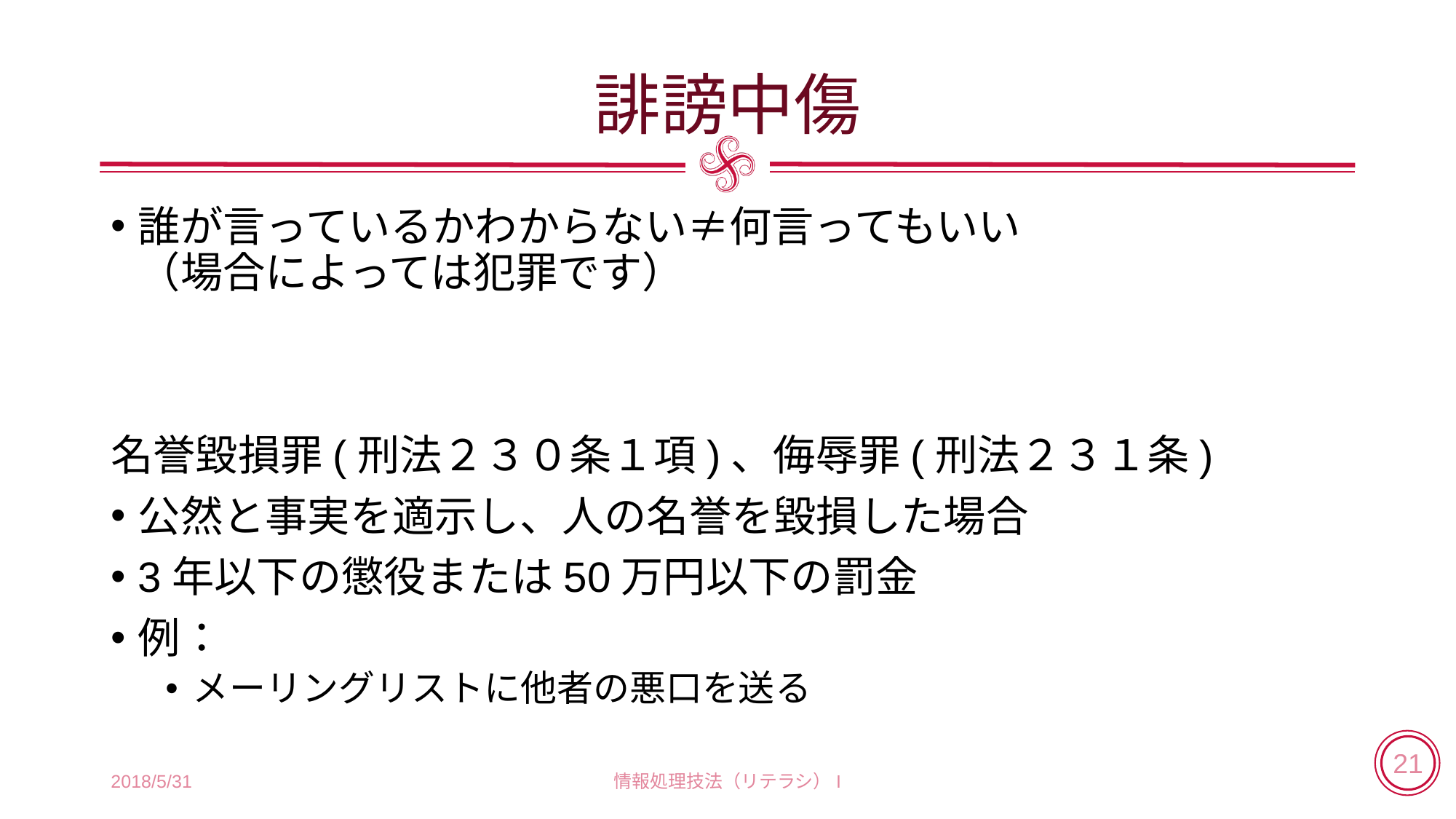

# 誹謗中傷
誰が言っているかわからない≠何言ってもいい
（場合によっては犯罪です）

名誉毀損罪(刑法２３０条１項)、侮辱罪(刑法２３１条)
公然と事実を適示し、人の名誉を毀損した場合
3年以下の懲役または50万円以下の罰金
例：
メーリングリストに他者の悪口を送る

2018/5/31
情報処理技法（リテラシ）I